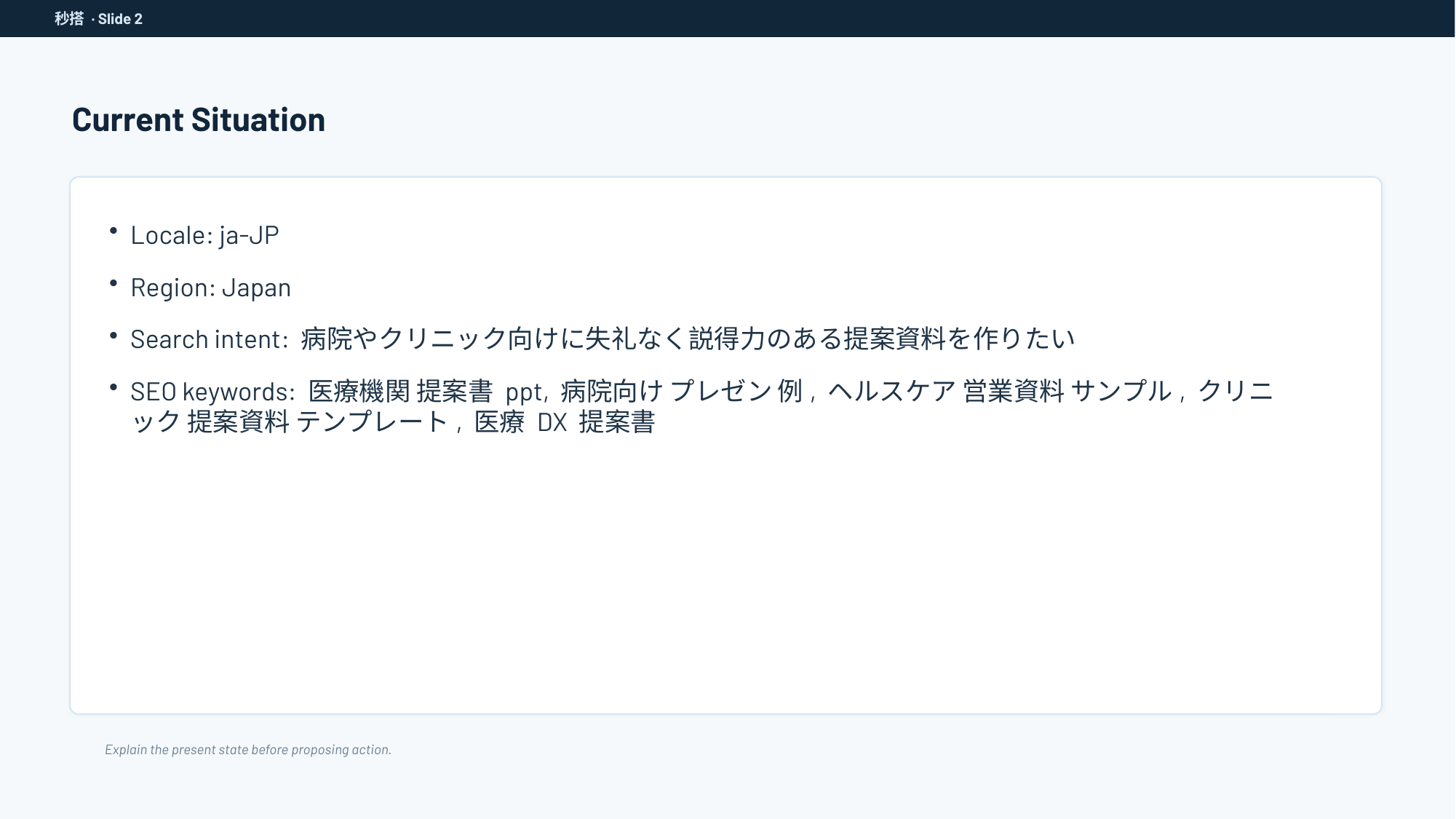

秒搭 · Slide 2
Current Situation

Locale: ja-JP
Region: Japan
Search intent: 病院やクリニック向けに失礼なく説得力のある提案資料を作りたい
SEO keywords: 医療機関 提案書 ppt, 病院向け プレゼン 例, ヘルスケア 営業資料 サンプル, クリニック 提案資料 テンプレート, 医療 DX 提案書
Explain the present state before proposing action.